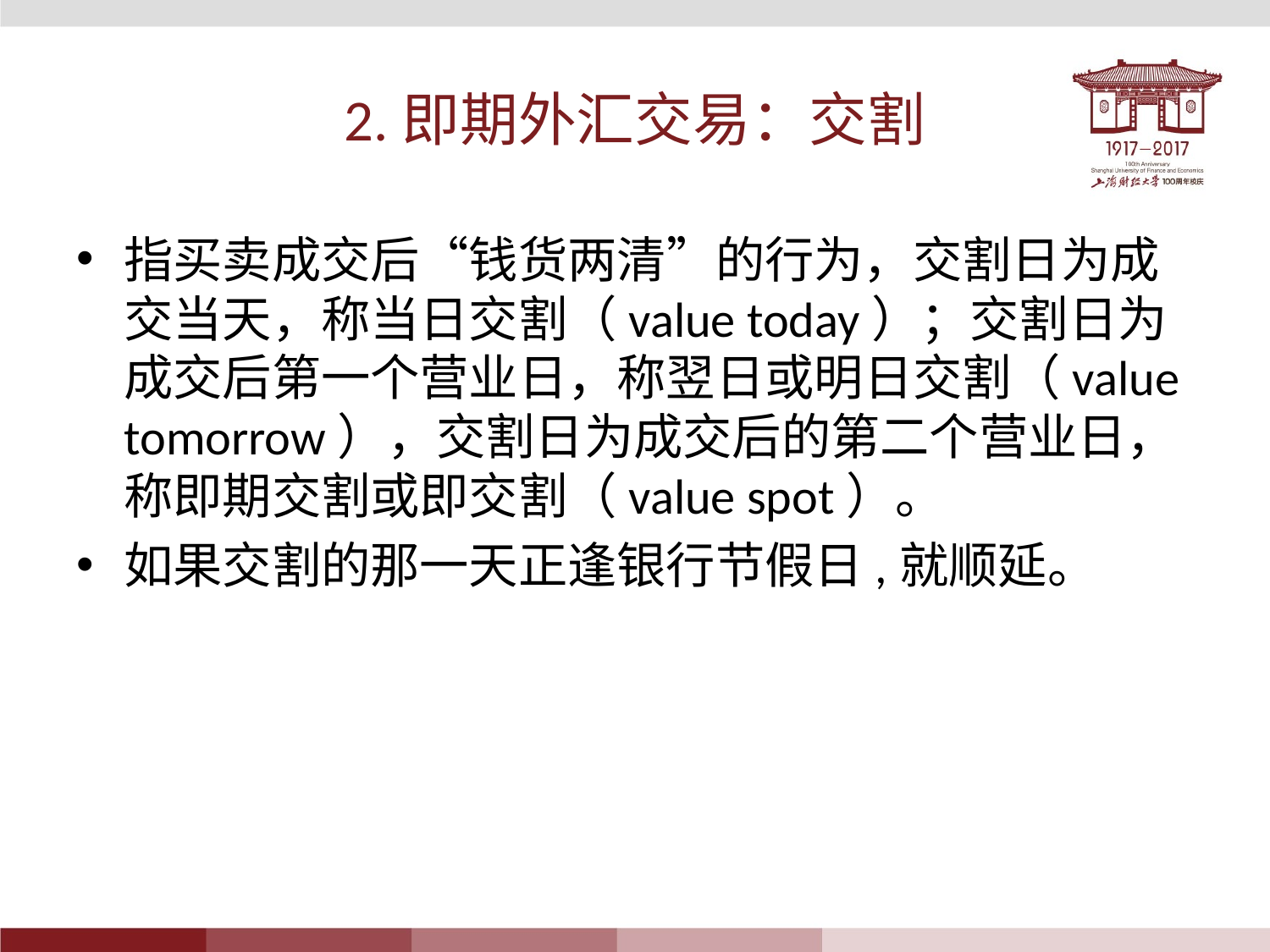

# 2.即期外汇交易：交割
指买卖成交后“钱货两清”的行为，交割日为成交当天，称当日交割（value today）；交割日为成交后第一个营业日，称翌日或明日交割（value tomorrow），交割日为成交后的第二个营业日，称即期交割或即交割（value spot）。
如果交割的那一天正逢银行节假日,就顺延。